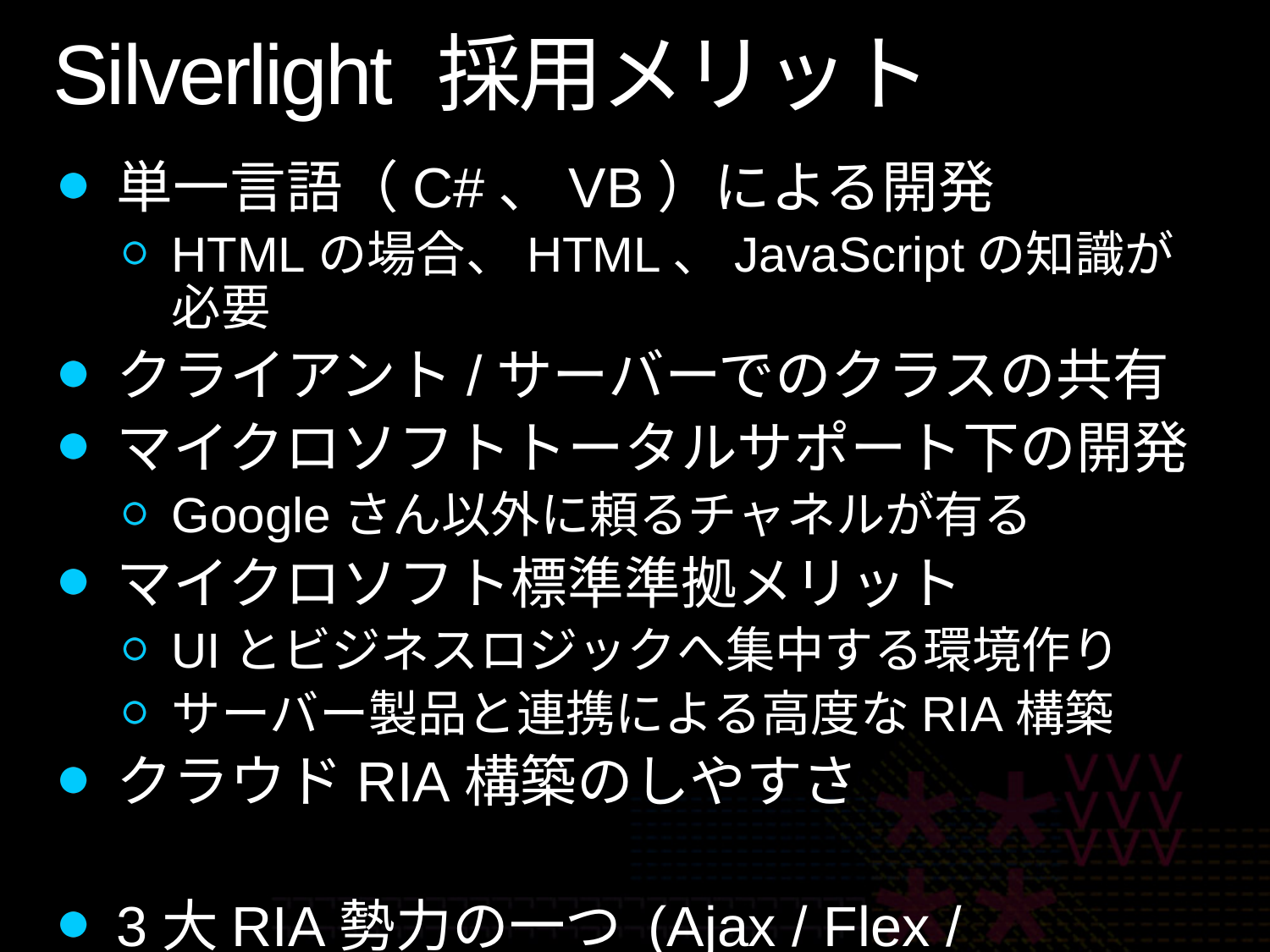

# Silverlight 採用メリット
単一言語（C#、VB）による開発
HTMLの場合、HTML、JavaScriptの知識が必要
クライアント/サーバーでのクラスの共有
マイクロソフトトータルサポート下の開発
Googleさん以外に頼るチャネルが有る
マイクロソフト標準準拠メリット
UIとビジネスロジックへ集中する環境作り
サーバー製品と連携による高度なRIA構築
クラウドRIA構築のしやすさ

3大RIA勢力の一つ (Ajax / Flex / Silverlight)